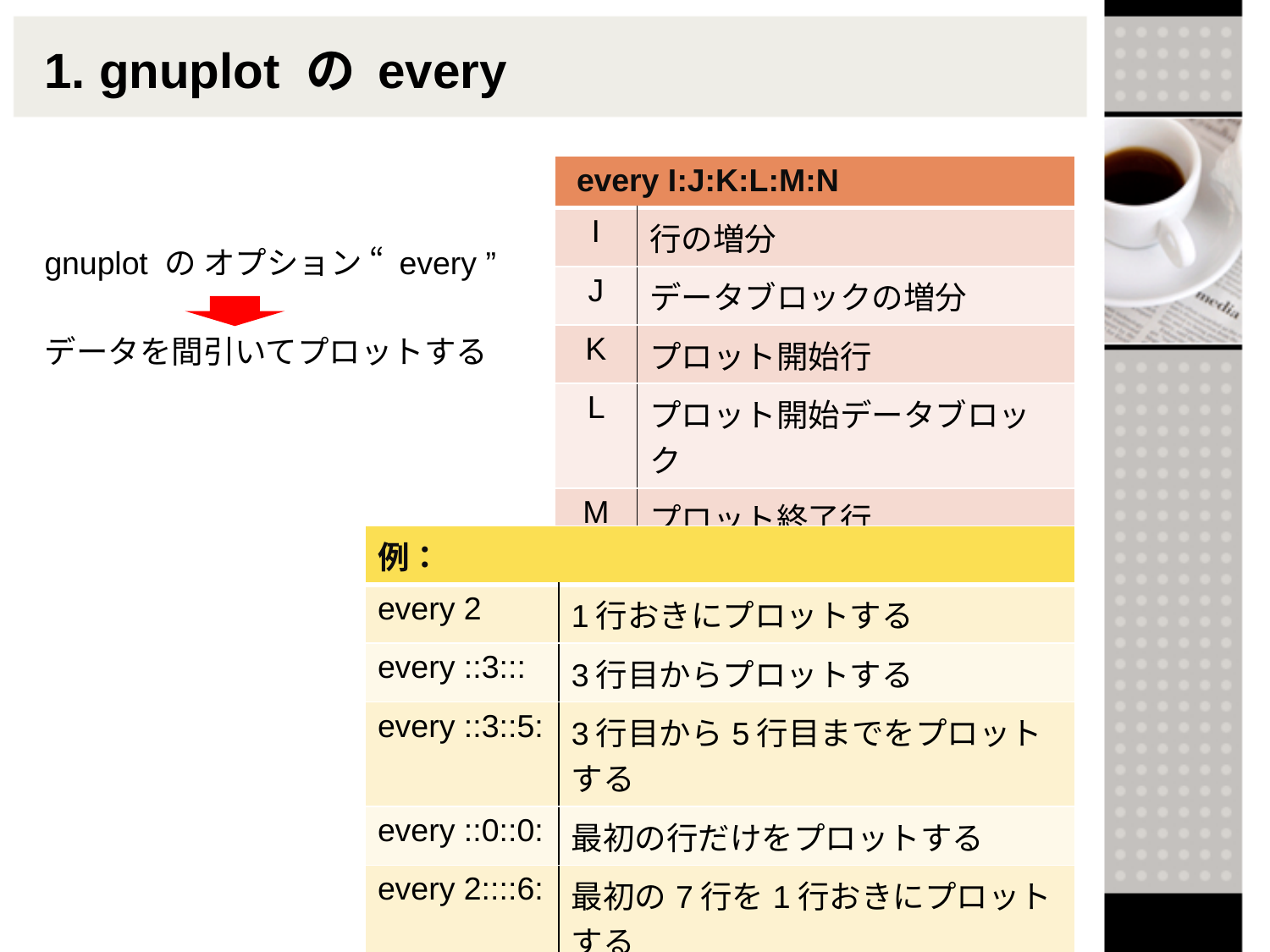

# 1. gnuplot の every

gnuplot の オプション “ every ”

データを間引いてプロットする

| every I:J:K:L:M:N |  |
| --- | --- |
| I | 行の増分 |
| J | データブロックの増分 |
| K | プロット開始行 |
| L | プロット開始データブロック |
| M | プロット終了行 |
| N | プロット終了データブロック |

| 例： |  |
| --- | --- |
| every 2 | 1行おきにプロットする |
| every ::3::: | 3行目からプロットする |
| every ::3::5: | 3行目から5行目までをプロットする |
| every ::0::0: | 最初の行だけをプロットする |
| every 2::::6: | 最初の7行を1行おきにプロットする |
| every :2:::: | 1データブロックおきにプロットする |
| every :::5::8 | 5から8データブロックをプロットする |